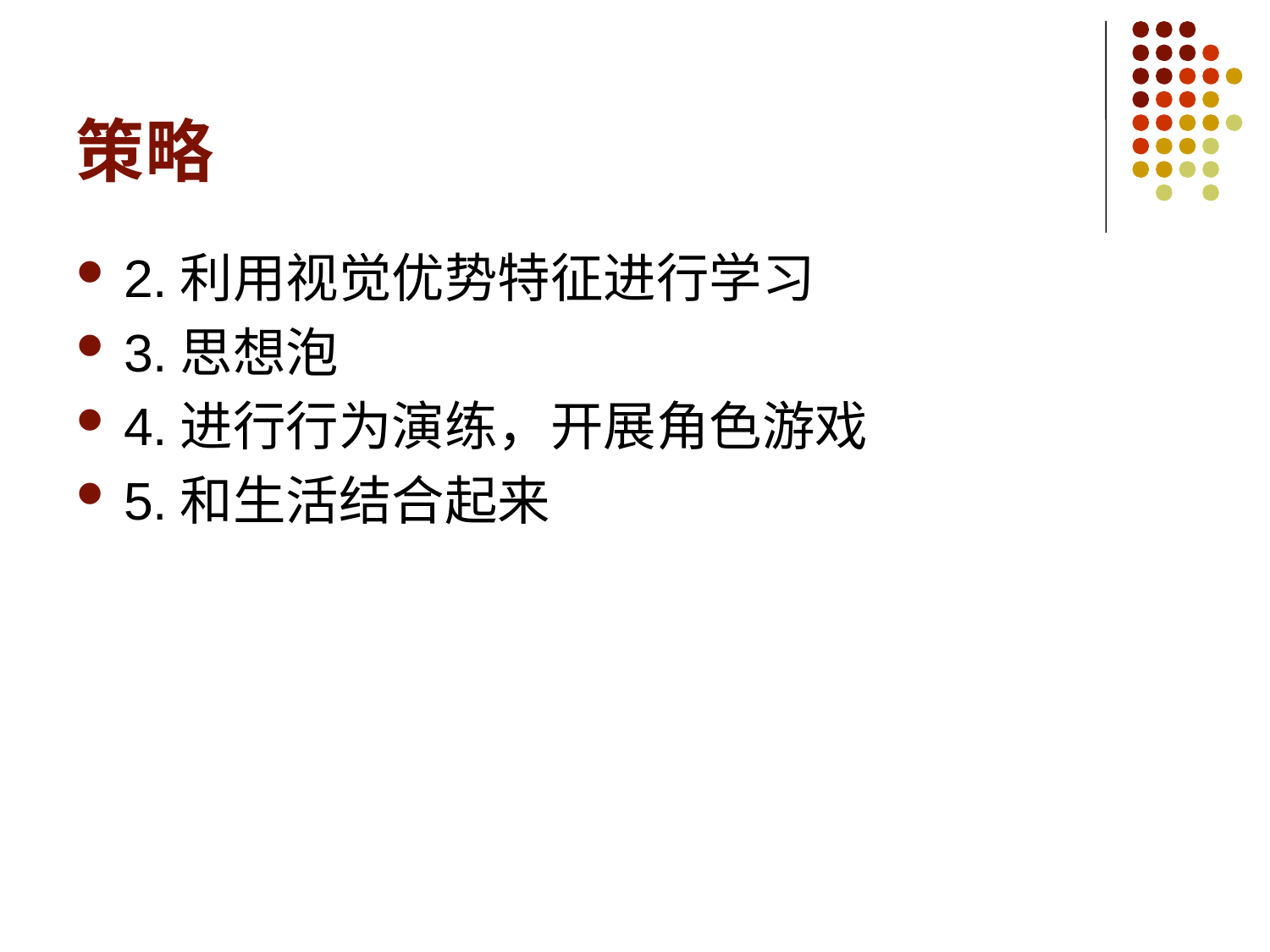

# 策略
2.利用视觉优势特征进行学习
3.思想泡
4.进行行为演练，开展角色游戏
5.和生活结合起来